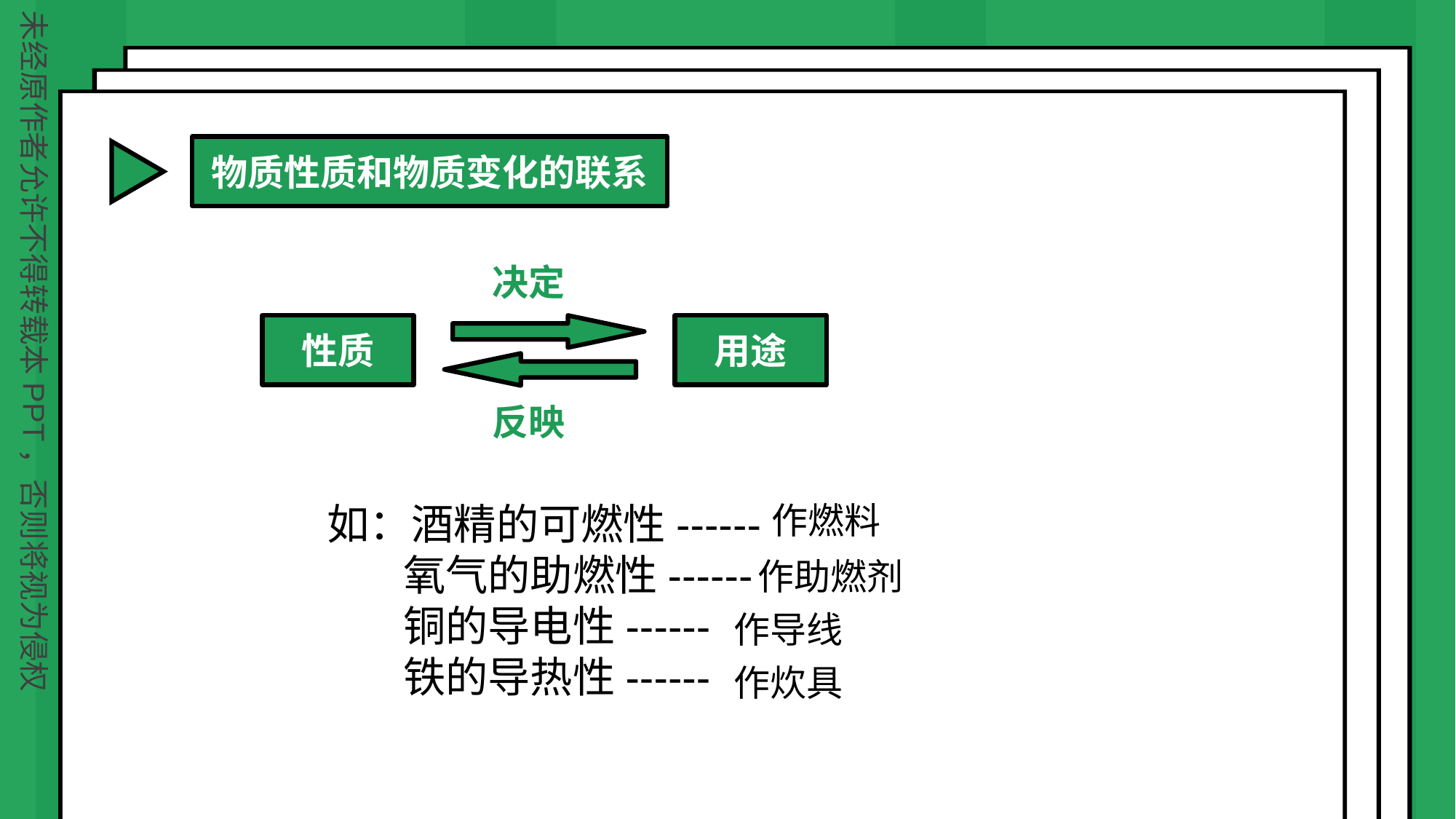

未经原作者允许不得转载本PPT，否则将视为侵权
物质性质和物质变化的联系

决定
性质

用途

反映
如：酒精的可燃性------
       氧气的助燃性------
       铜的导电性------
       铁的导热性------
作燃料
作助燃剂
作导线
作炊具